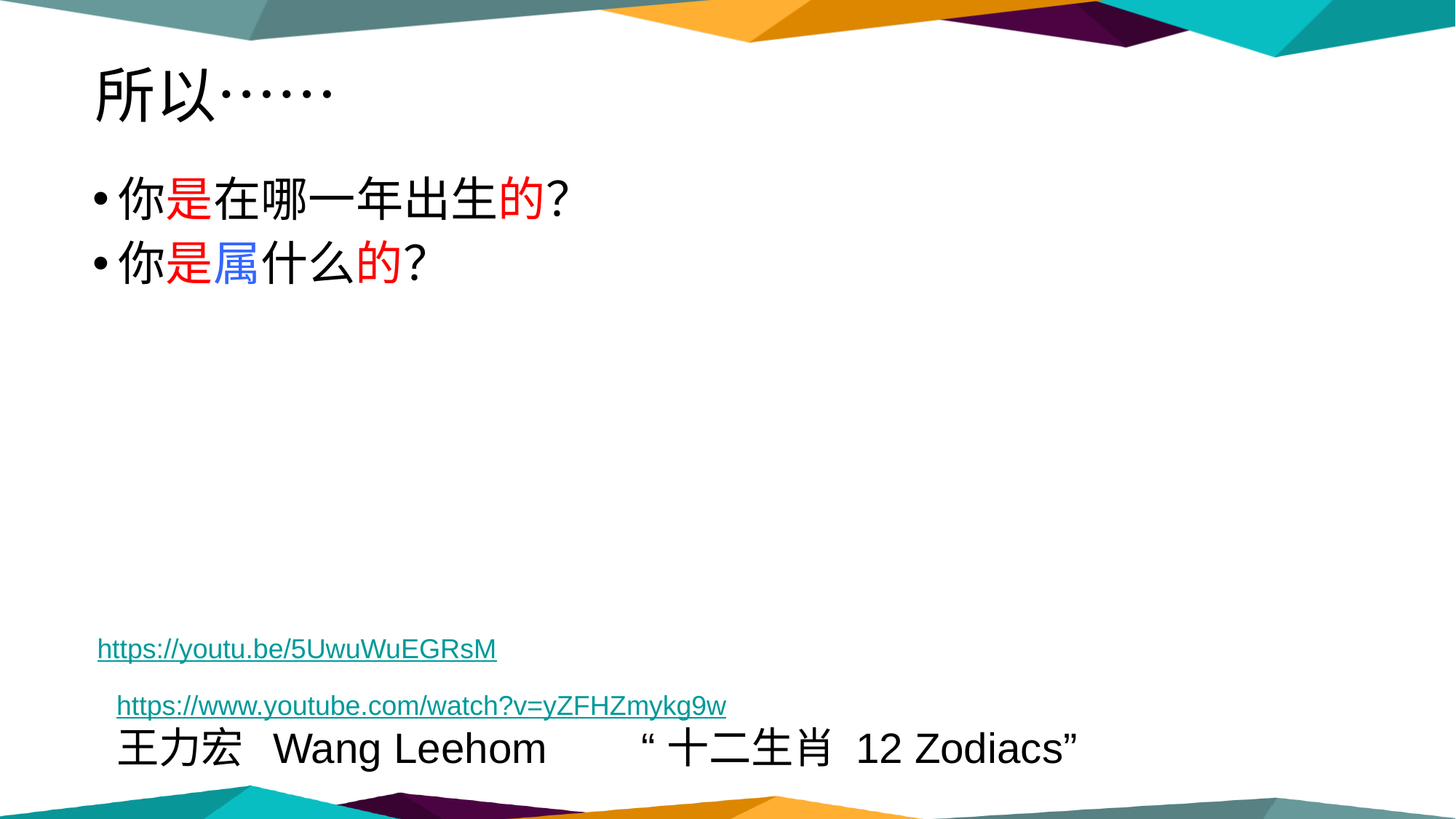

所以……
你是在哪一年出生的？
你是属什么的？

https://youtu.be/5UwuWuEGRsM
https://www.youtube.com/watch?v=yZFHZmykg9w
王力宏  Wang Leehom        “十二生肖 12 Zodiacs”